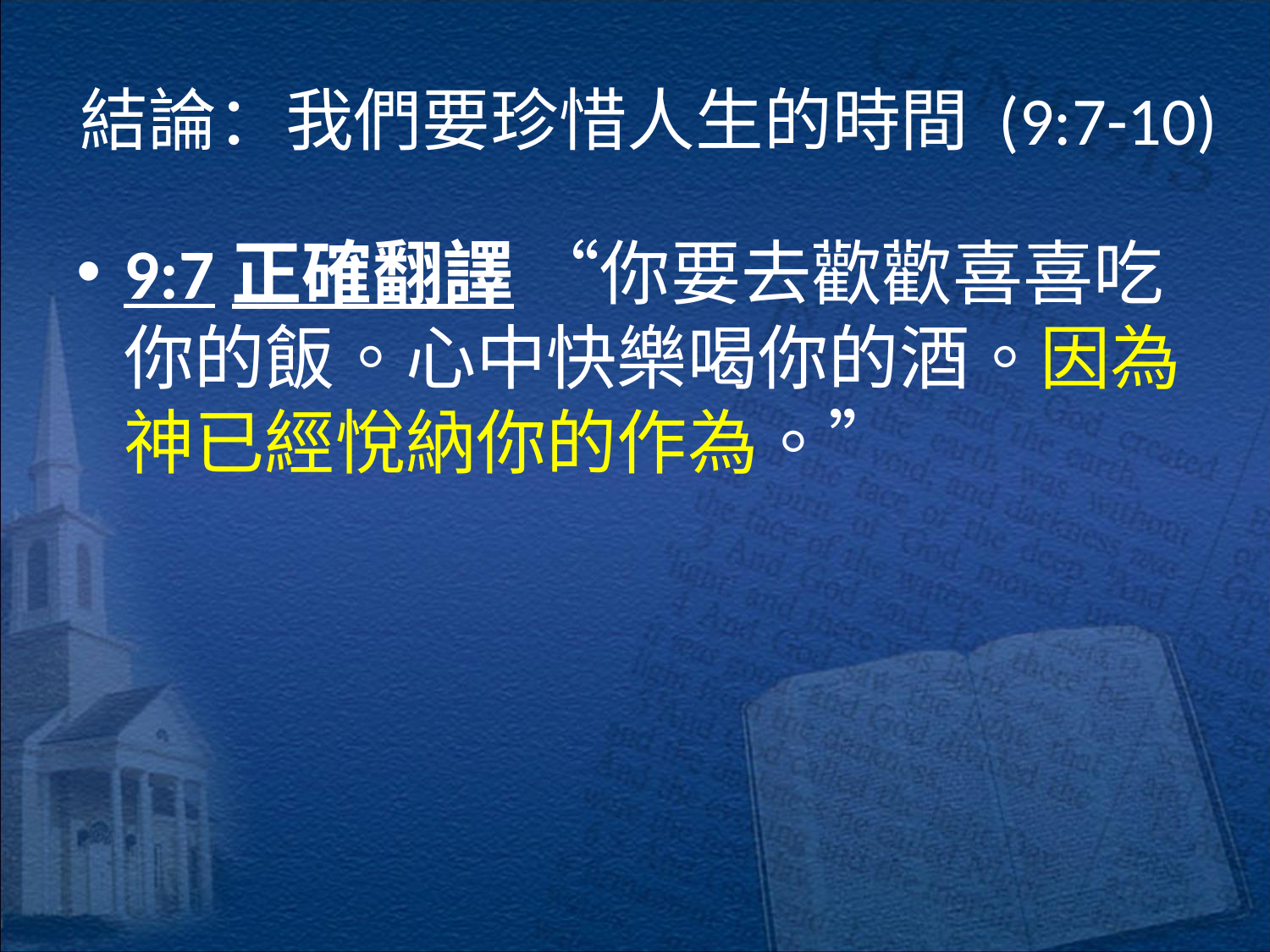

# 結論：我們要珍惜人生的時間 (9:7-10)
9:7正確翻譯 “你要去歡歡喜喜吃你的飯。心中快樂喝你的酒。因為神已經悅納你的作為。”